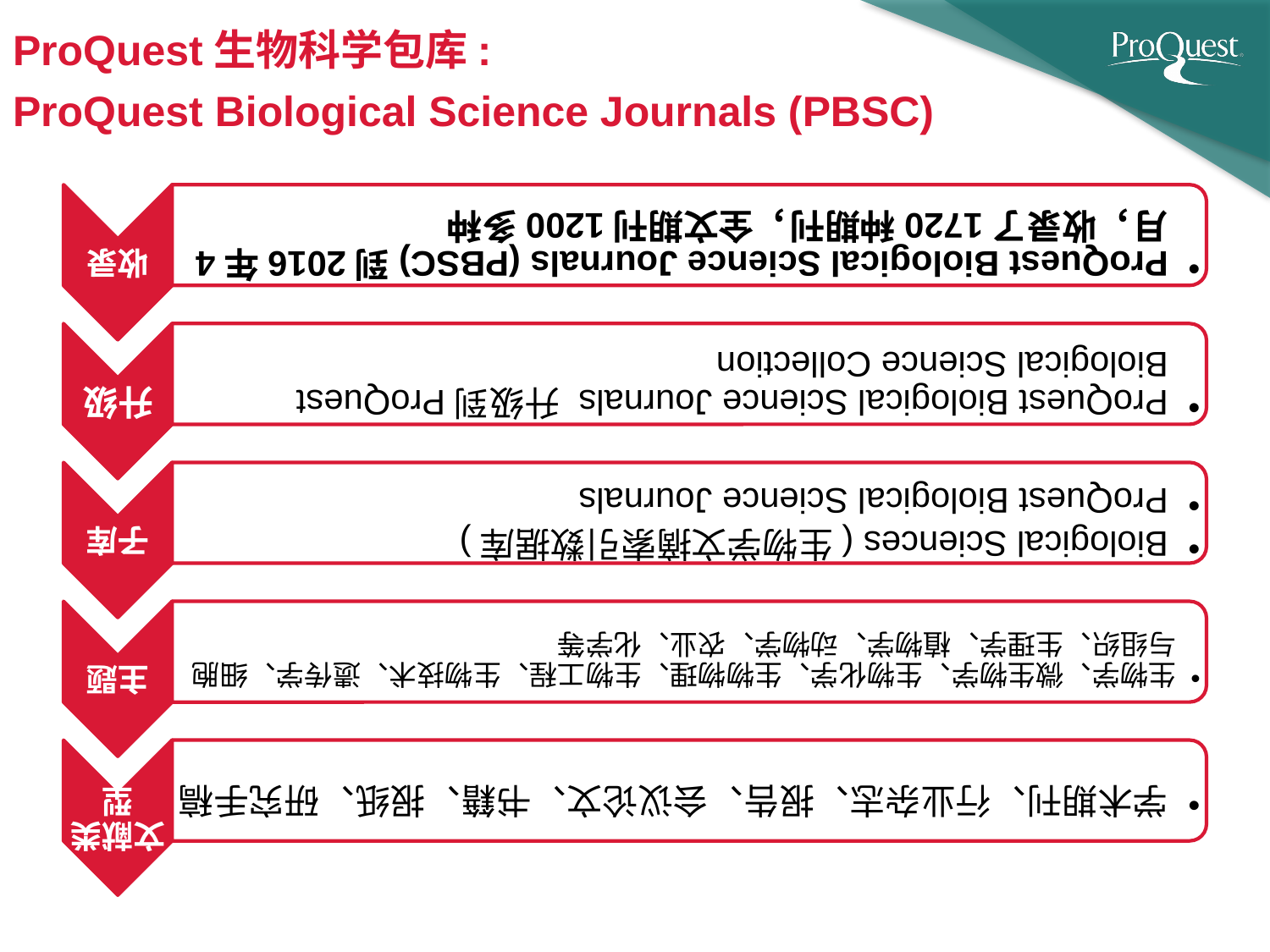

ProQuest生物科学包库:
ProQuest Biological Science Journals (PBSC)
收录
ProQuest Biological Science Journals (PBSC)到2016年4月，收录了1720种期刊，全文期刊1200多种
升级
ProQuest Biological Science Journals 升级到ProQuest  Biological Science Collection
子库
Biological Sciences (生物学文摘索引数据库)
ProQuest Biological Science Journals
主题
生物学、微生物学、生物化学、生物物理、生物工程、生物技术、遗传学、细胞与组织、生理学、植物学、动物学、农业、化学等
文献类型
学术期刊、行业杂志、报告、会议论文、书籍、报纸、研究手稿